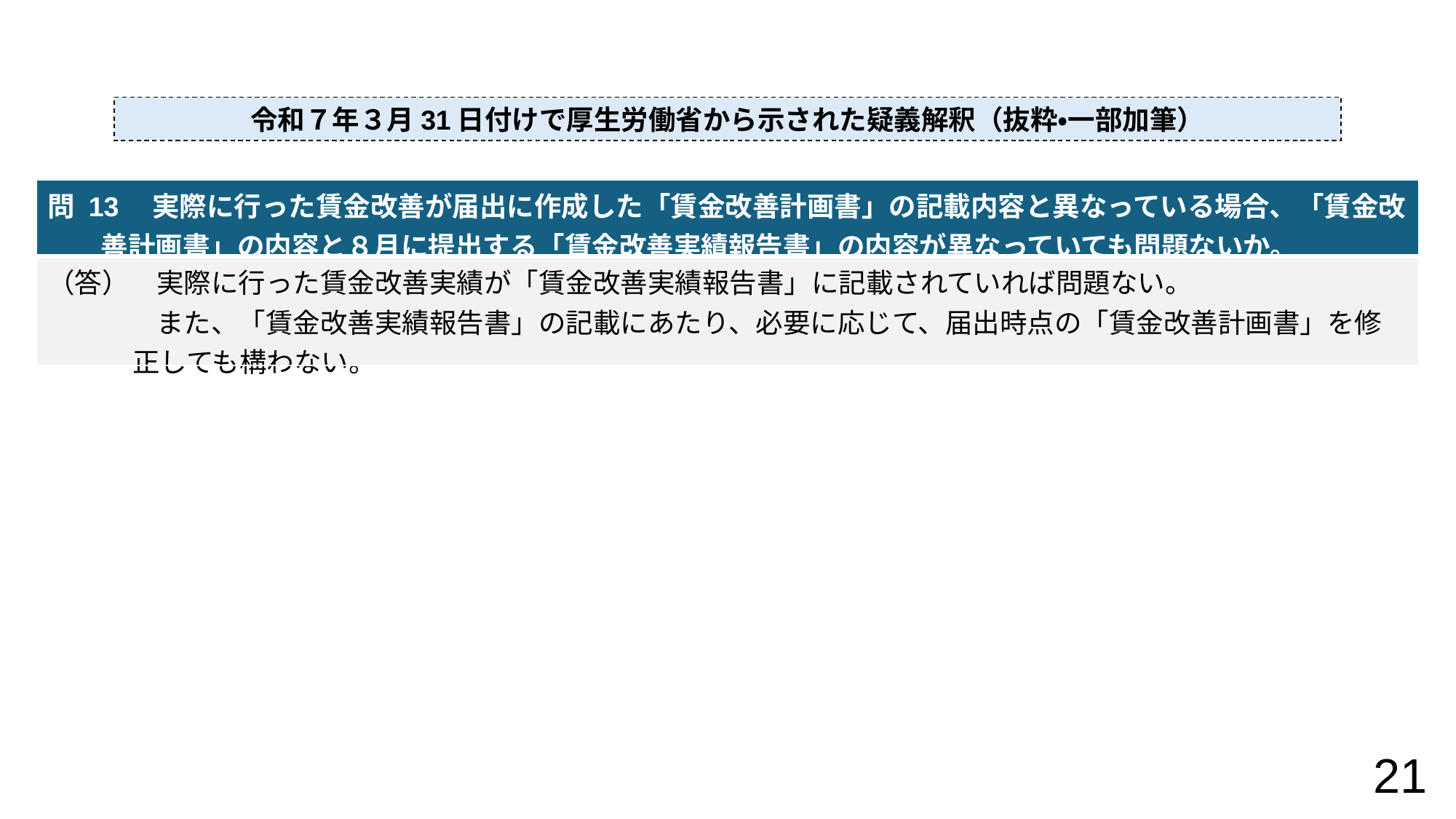

令和７年３月31日付けで厚生労働省から示された疑義解釈（抜粋・一部加筆）
| 問 13　実際に行った賃金改善が届出に作成した「賃金改善計画書」の記載内容と異なっている場合、「賃金改善計画書」の内容と８月に提出する「賃金改善実績報告書」の内容が異なっていても問題ないか。 |
| --- |
| （答）　実際に行った賃金改善実績が「賃金改善実績報告書」に記載されていれば問題ない。 　　　　また、「賃金改善実績報告書」の記載にあたり、必要に応じて、届出時点の「賃金改善計画書」を修正しても構わない。 |
21